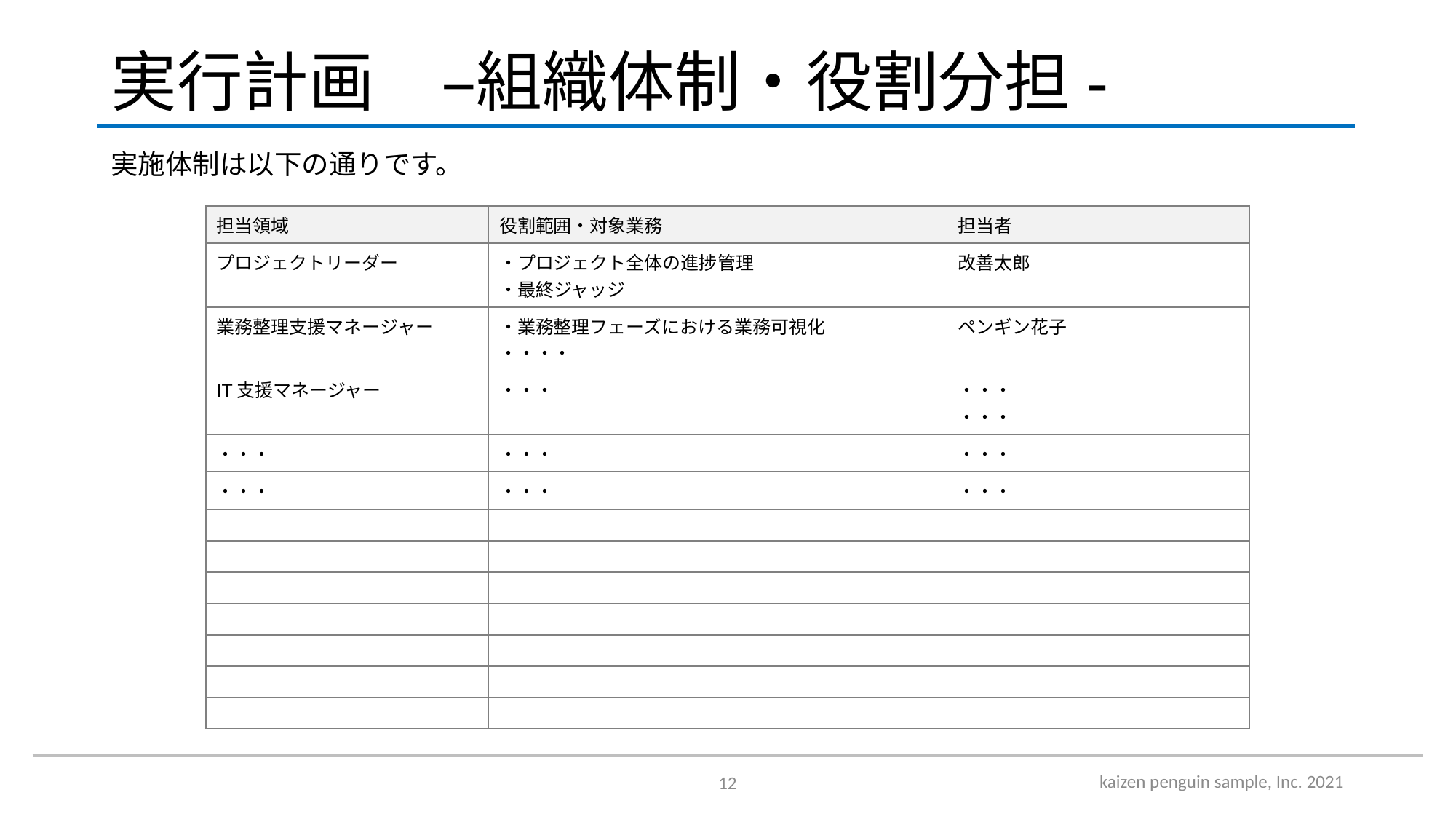

# 実行計画　–組織体制・役割分担-
実施体制は以下の通りです。
| 担当領域 | 役割範囲・対象業務 | 担当者 |
| --- | --- | --- |
| プロジェクトリーダー | ・プロジェクト全体の進捗管理 ・最終ジャッジ | 改善太郎 |
| 業務整理支援マネージャー | ・業務整理フェーズにおける業務可視化 ・・・・ | ペンギン花子 |
| IT支援マネージャー | ・・・ | ・・・ ・・・ |
| ・・・ | ・・・ | ・・・ |
| ・・・ | ・・・ | ・・・ |
|  |  |  |
|  |  |  |
|  |  |  |
|  |  |  |
|  |  |  |
|  |  |  |
|  |  |  |
kaizen penguin sample, Inc. 2021
12